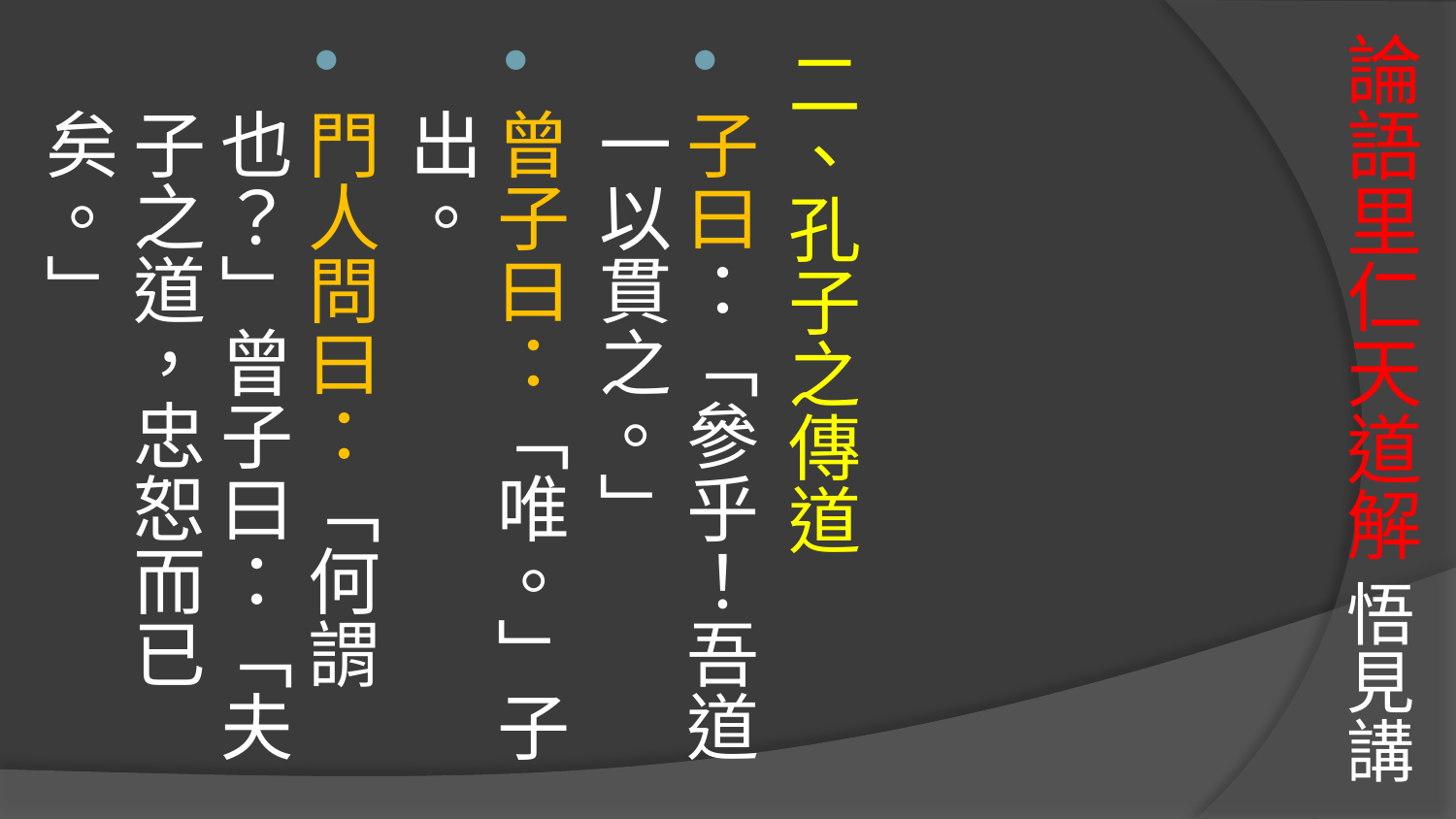

# 論語里仁天道解 悟見講
二、孔子之傳道
子曰：「參乎！吾道一以貫之。」
曾子曰：「唯。」子出。
門人問曰：「何謂也？」曾子曰：「夫子之道，忠恕而已矣。」